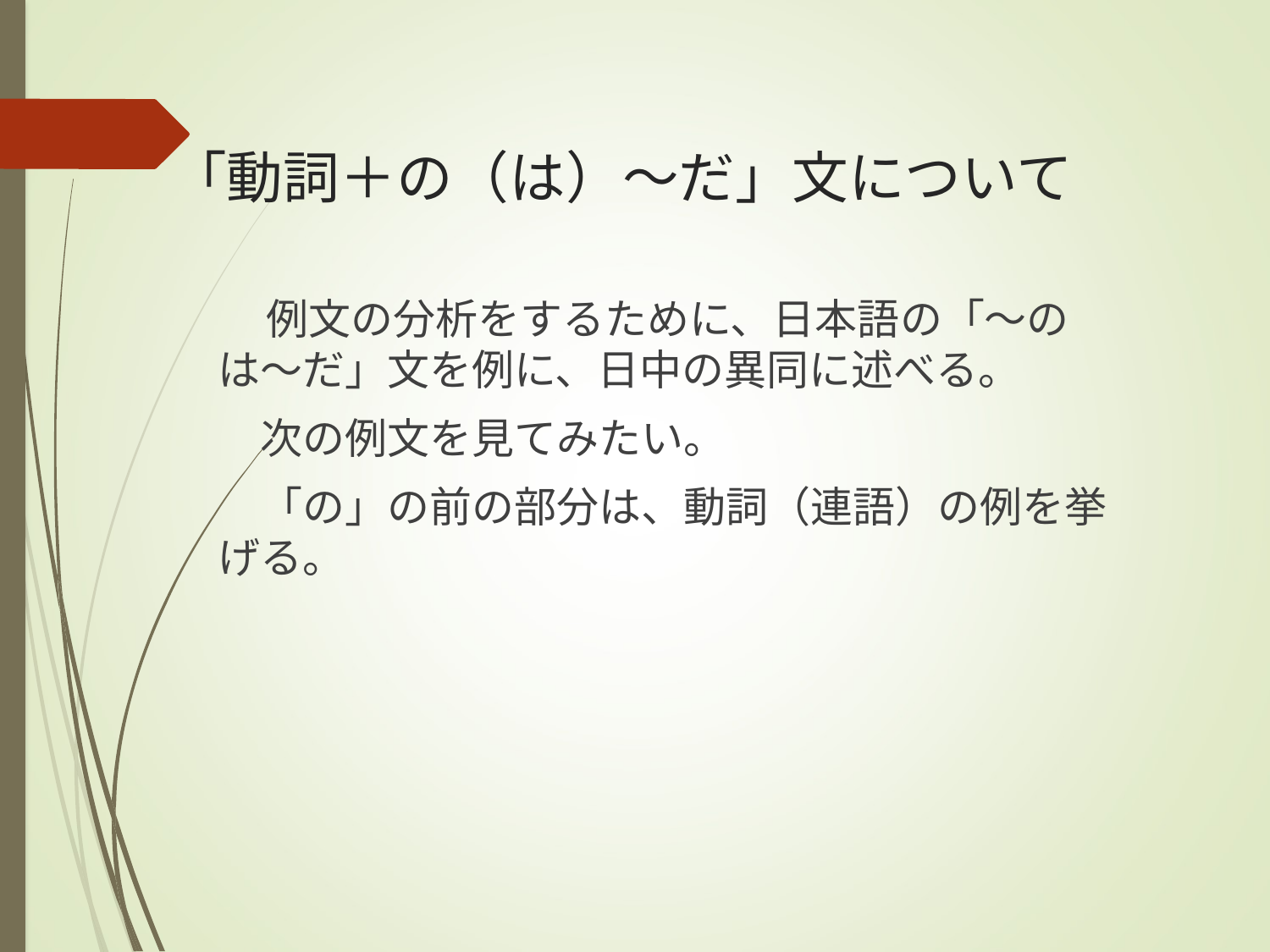

# 「動詞＋の（は）～だ」文について
    例文の分析をするために、日本語の「～のは～だ」文を例に、日中の異同に述べる。
　次の例文を見てみたい。
　「の」の前の部分は、動詞（連語）の例を挙げる。